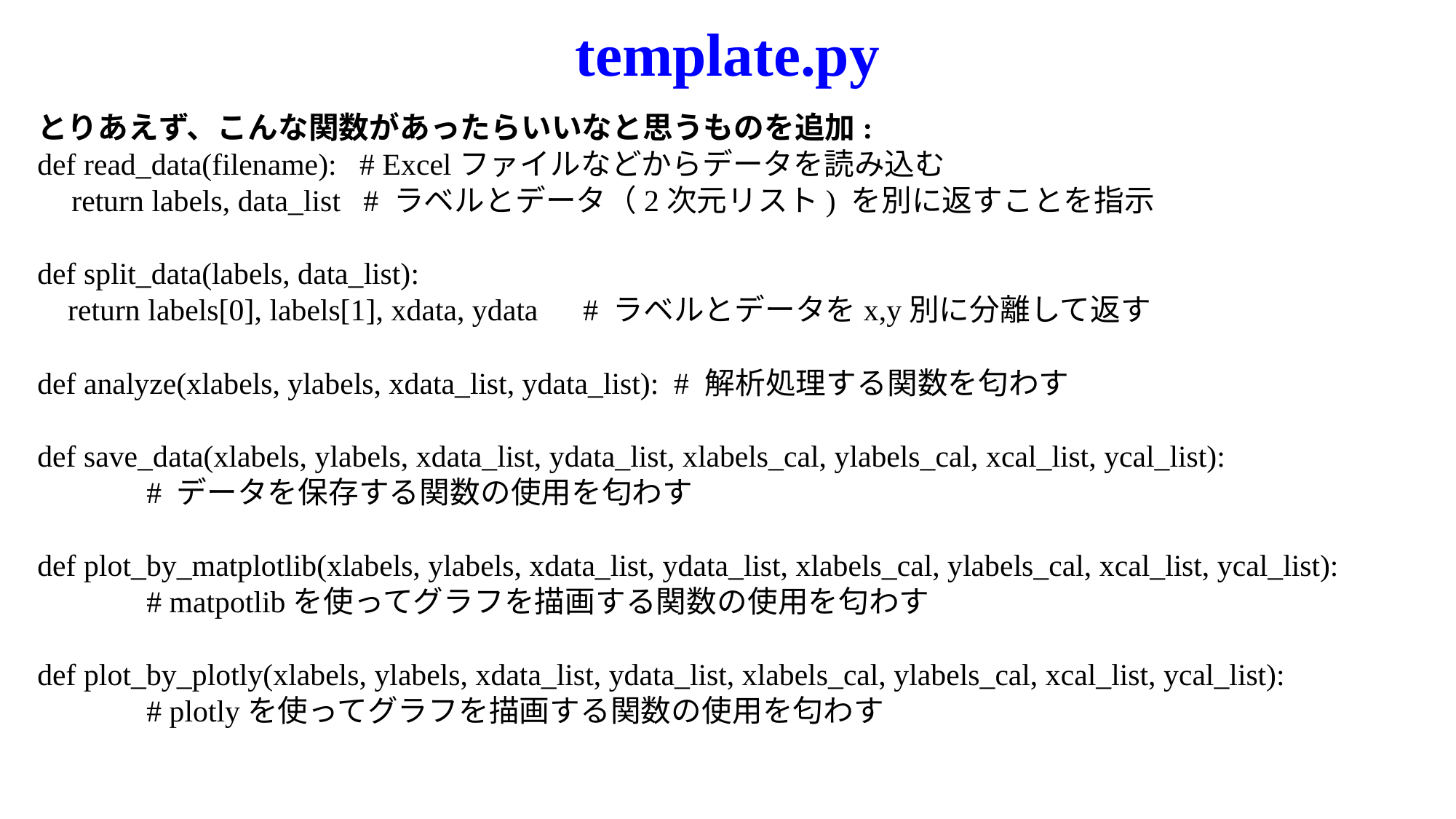

# template.py
とりあえず、こんな関数があったらいいなと思うものを追加:
def read_data(filename):   # Excelファイルなどからデータを読み込む
    return labels, data_list   # ラベルとデータ（2次元リスト) を別に返すことを指示

def split_data(labels, data_list):
    return labels[0], labels[1], xdata, ydata	# ラベルとデータをx,y別に分離して返す

def analyze(xlabels, ylabels, xdata_list, ydata_list):  # 解析処理する関数を匂わす

def save_data(xlabels, ylabels, xdata_list, ydata_list, xlabels_cal, ylabels_cal, xcal_list, ycal_list):
	# データを保存する関数の使用を匂わす

def plot_by_matplotlib(xlabels, ylabels, xdata_list, ydata_list, xlabels_cal, ylabels_cal, xcal_list, ycal_list):
	# matpotlibを使ってグラフを描画する関数の使用を匂わす
def plot_by_plotly(xlabels, ylabels, xdata_list, ydata_list, xlabels_cal, ylabels_cal, xcal_list, ycal_list):
	# plotlyを使ってグラフを描画する関数の使用を匂わす